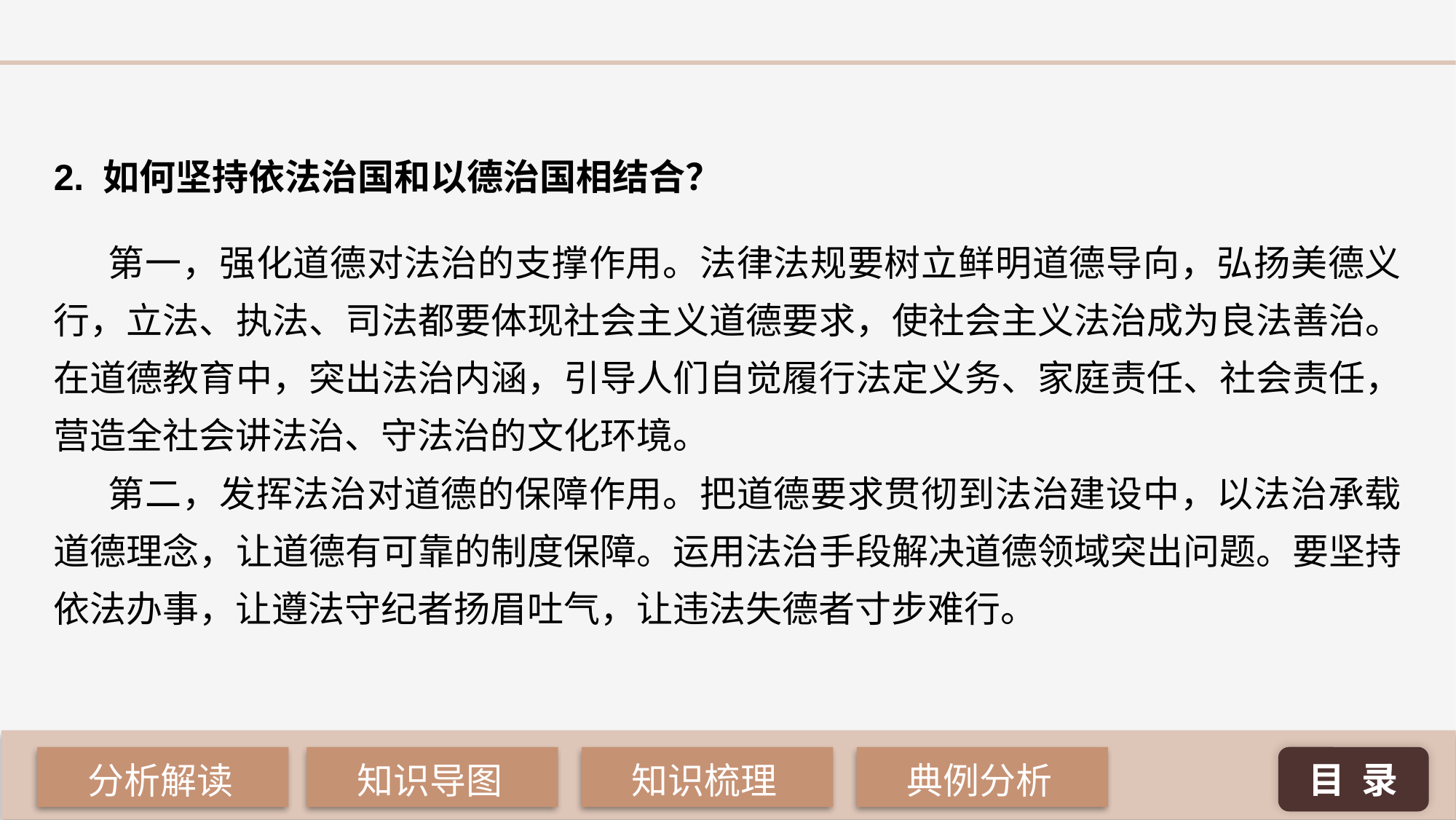

2. 如何坚持依法治国和以德治国相结合？
第一，强化道德对法治的支撑作用。法律法规要树立鲜明道德导向，弘扬美德义行，立法、执法、司法都要体现社会主义道德要求，使社会主义法治成为良法善治。在道德教育中，突出法治内涵，引导人们自觉履行法定义务、家庭责任、社会责任，营造全社会讲法治、守法治的文化环境。
第二，发挥法治对道德的保障作用。把道德要求贯彻到法治建设中，以法治承载道德理念，让道德有可靠的制度保障。运用法治手段解决道德领域突出问题。要坚持依法办事，让遵法守纪者扬眉吐气，让违法失德者寸步难行。